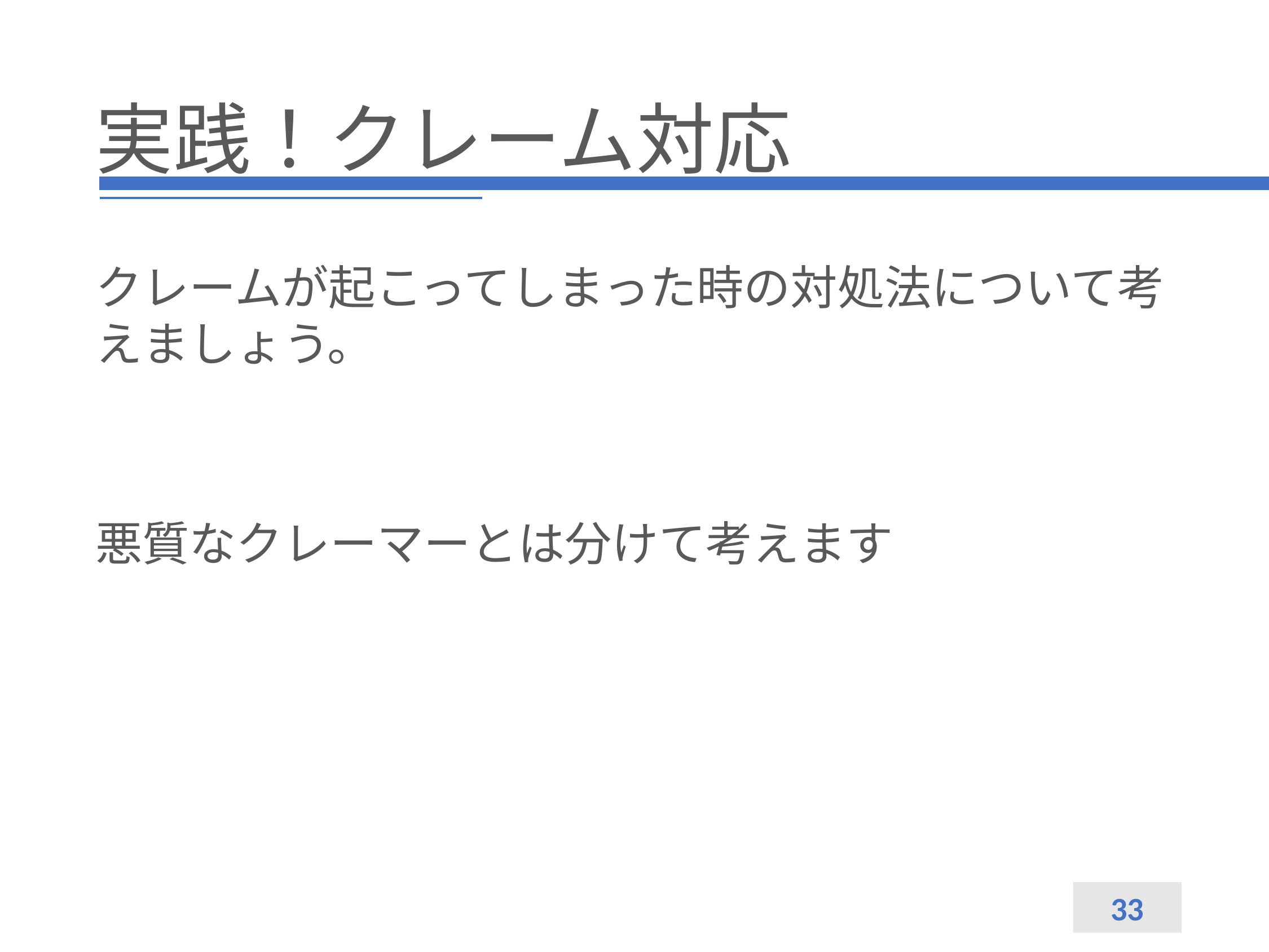

# 実践！クレーム対応
クレームが起こってしまった時の対処法について考えましょう。
悪質なクレーマーとは分けて考えます
33